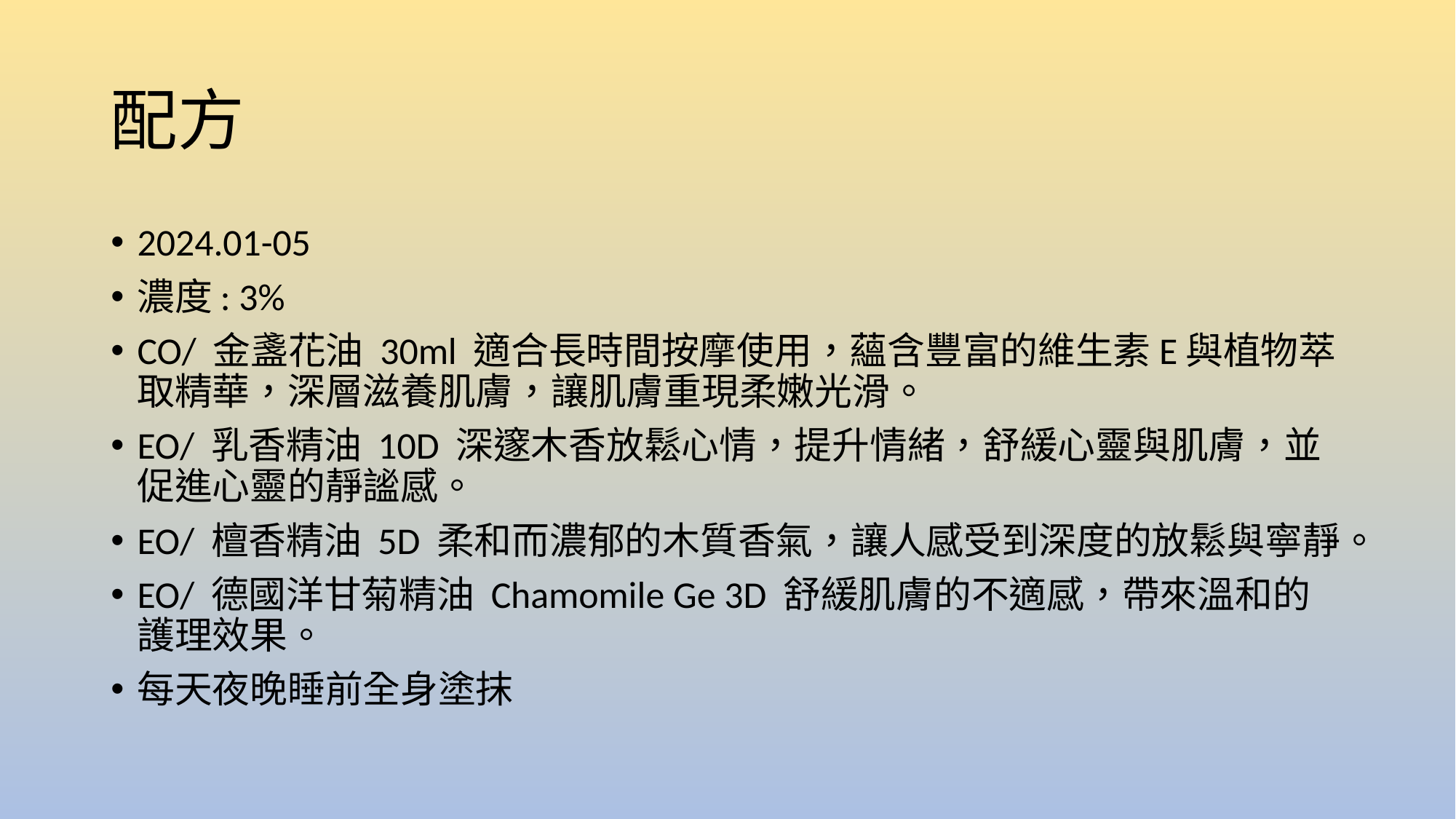

# 配方
2024.01-05
濃度: 3%
CO/ 金盞花油 30ml 適合長時間按摩使用，蘊含豐富的維生素E與植物萃取精華，深層滋養肌膚，讓肌膚重現柔嫩光滑。
EO/ 乳香精油 10D 深邃木香放鬆心情，提升情緒，舒緩心靈與肌膚，並促進心靈的靜謐感。
EO/ 檀香精油 5D 柔和而濃郁的木質香氣，讓人感受到深度的放鬆與寧靜。
EO/ 德國洋甘菊精油 Chamomile Ge 3D 舒緩肌膚的不適感，帶來溫和的護理效果。
每天夜晚睡前全身塗抹